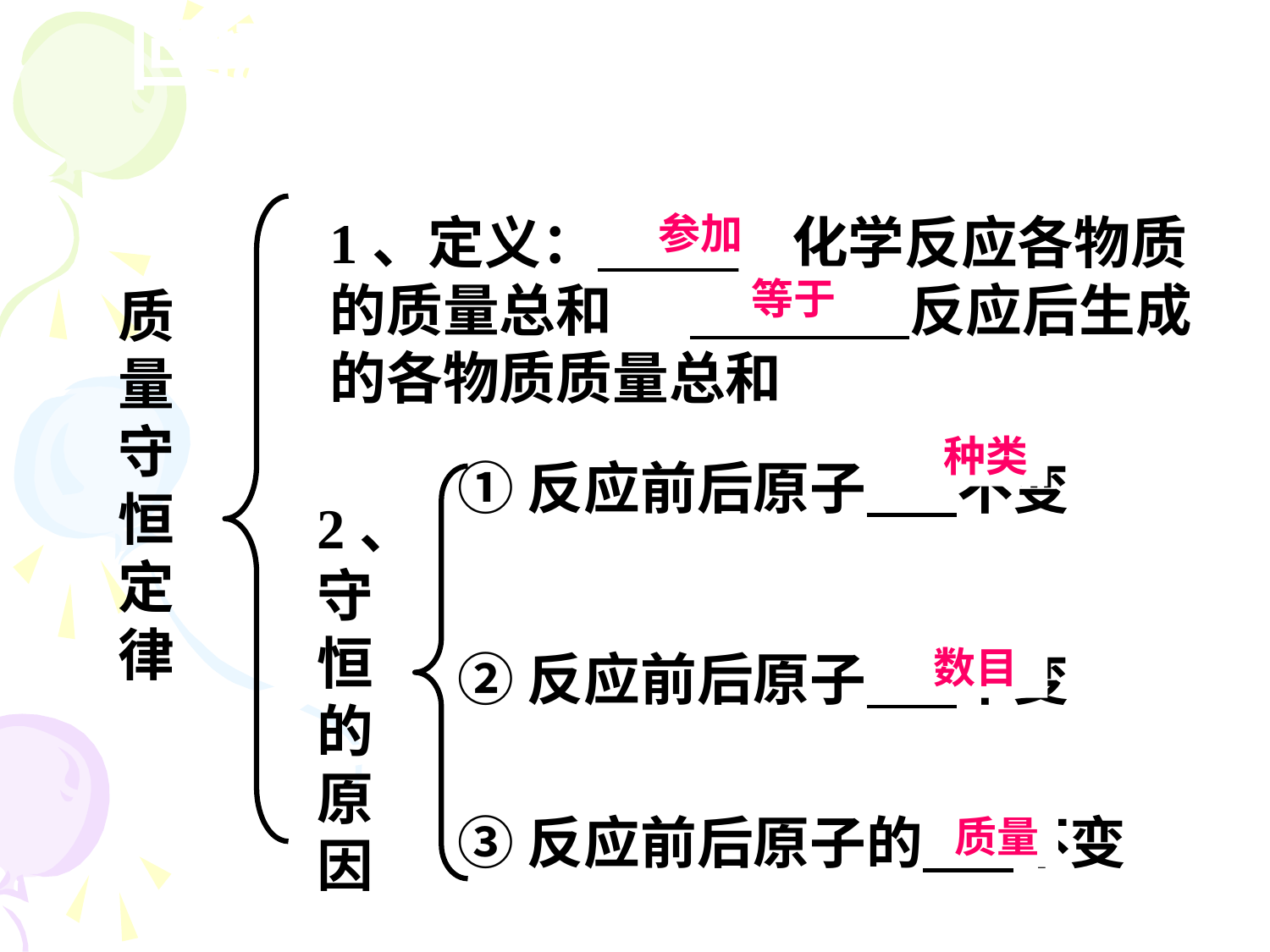

回忆复习

1、定义：               化学反应各物质的质量总和                       反应后生成的各物质质量总和
参加
等于
质量守恒定律
种类
①反应前后原子       不变

②反应前后原子       不变
③反应前后原子的       不变

2、守恒的原因
数目
质量